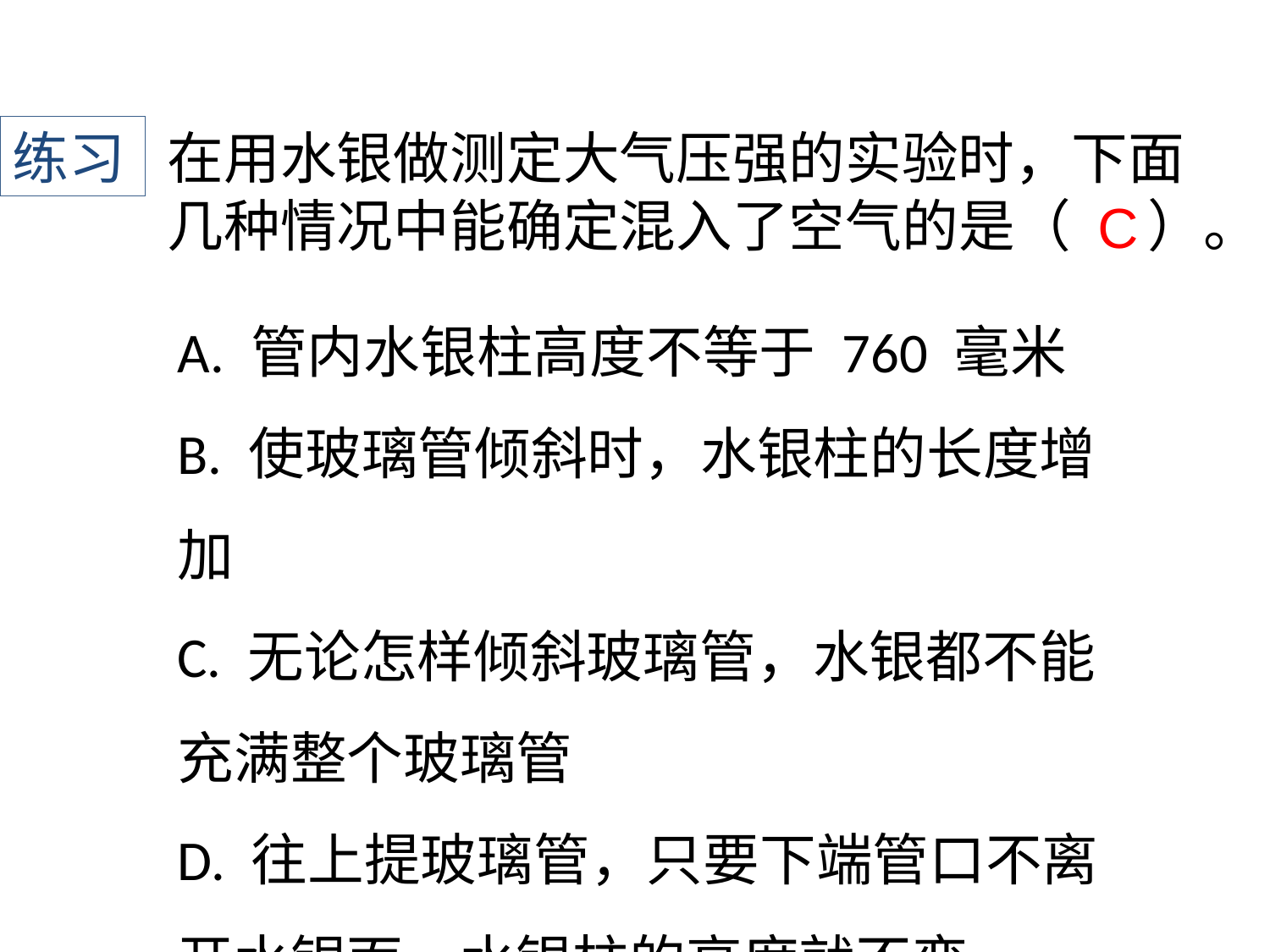

练习
在用水银做测定大气压强的实验时，下面几种情况中能确定混入了空气的是（      ）。
C
A. 管内水银柱高度不等于 760 毫米
B. 使玻璃管倾斜时，水银柱的长度增加
C. 无论怎样倾斜玻璃管，水银都不能充满整个玻璃管
D. 往上提玻璃管，只要下端管口不离开水银面，水银柱的高度就不变